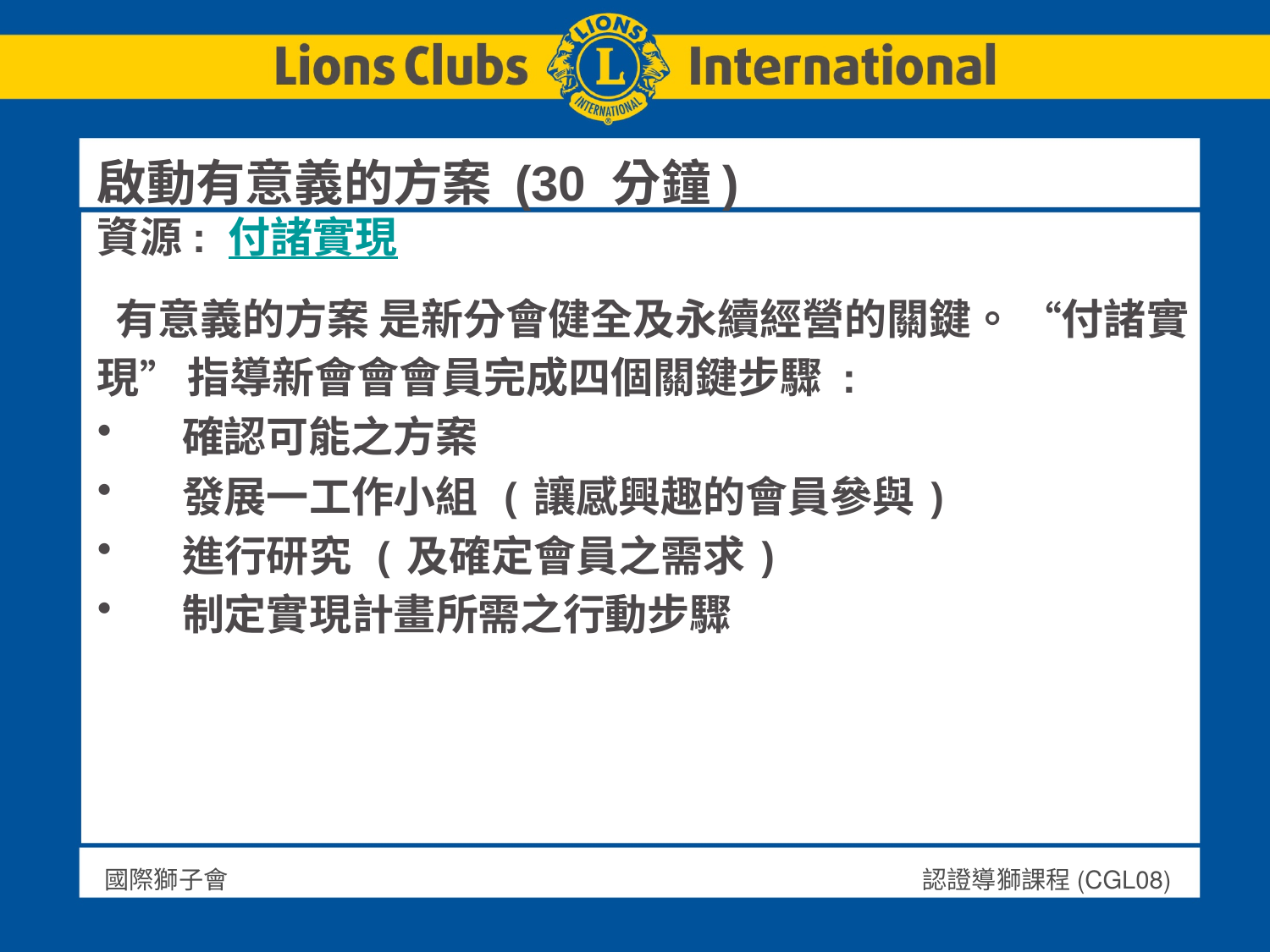

# 啟動有意義的方案 (30 分鐘) 資源: 付諸實現
 有意義的方案 是新分會健全及永續經營的關鍵。 “付諸實
現” 指導新會會會員完成四個關鍵步驟 :
確認可能之方案
發展一工作小組 (讓感興趣的會員參與)
進行研究 (及確定會員之需求)
制定實現計畫所需之行動步驟